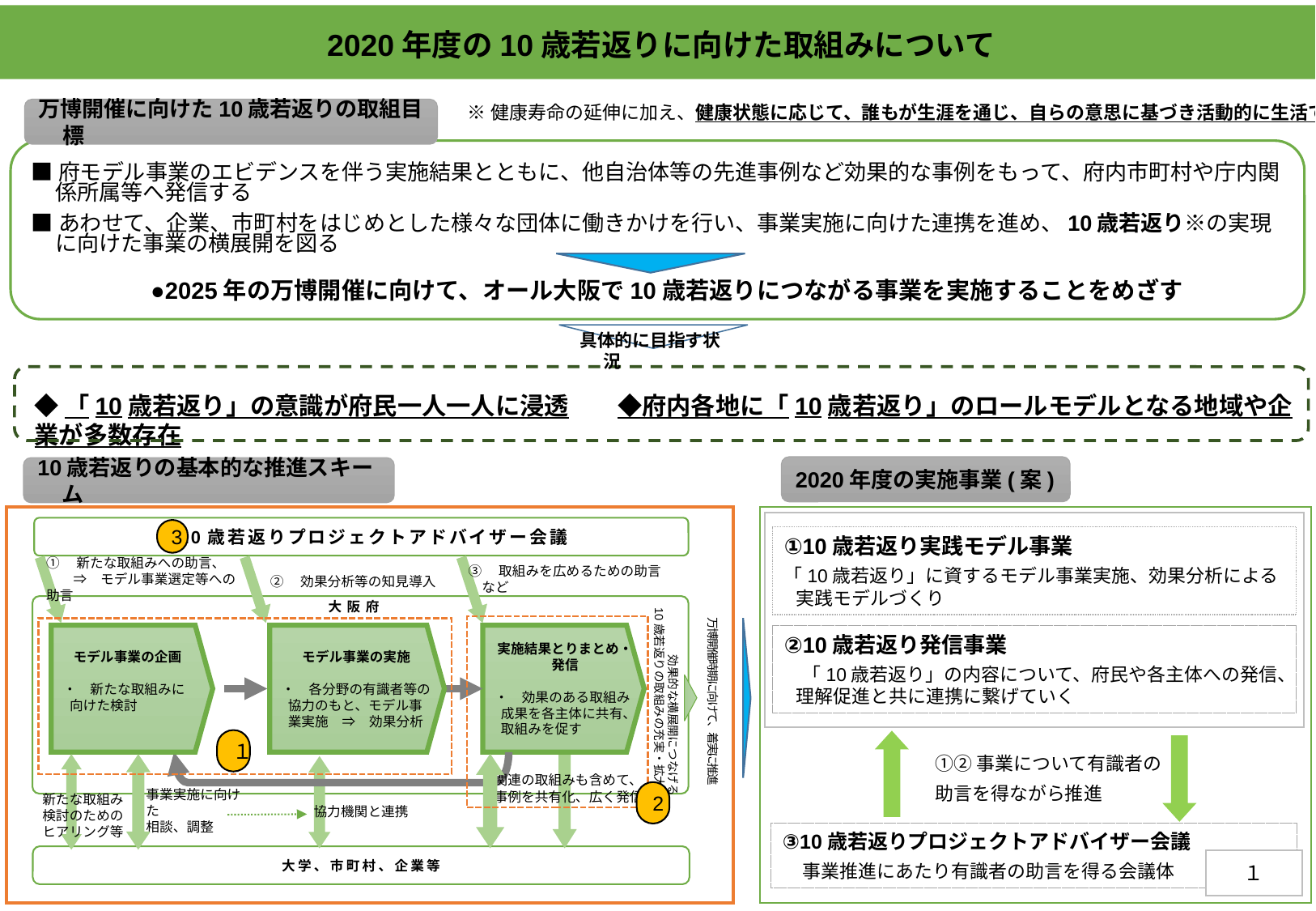

2020年度の10歳若返りに向けた取組みについて
※健康寿命の延伸に加え、健康状態に応じて、誰もが生涯を通じ、自らの意思に基づき活動的に生活できること
万博開催に向けた10歳若返りの取組目標

■府モデル事業のエビデンスを伴う実施結果とともに、他自治体等の先進事例など効果的な事例をもって、府内市町村や庁内関係所属等へ発信する
■あわせて、企業、市町村をはじめとした様々な団体に働きかけを行い、事業実施に向けた連携を進め、10歳若返り※の実現に向けた事業の横展開を図る

●2025年の万博開催に向けて、オール大阪で10歳若返りにつながる事業を実施することをめざす

具体的に目指す状況

◆「10歳若返り」の意識が府民一人一人に浸透　　◆府内各地に「10歳若返り」のロールモデルとなる地域や企業が多数存在

2020年度の実施事業(案)
10歳若返りの基本的な推進スキーム

　10歳若返りプロジェクトアドバイザー会議
①　新たな取組みへの助言、
　　⇒　モデル事業選定等への助言

③　取組みを広めるための助言　など
②　効果分析等の知見導入
　　　　効果的な横展開につなげる
10歳若返りの取組みの充実・拡大、

万博開催時期に向けて、着実に推進

モデル事業の企画

・　新たな取組みに向けた検討

モデル事業の実施

・　各分野の有識者等の協力のもと、モデル事業実施　⇒　効果分析
実施結果とりまとめ・発信

・　効果のある取組み成果を各主体に共有、取組みを促す

関連の取組みも含めて、
事例を共有化、広く発信
事業実施に向けた
相談、調整
協力機関と連携
大学、市町村、企業等
3
①10歳若返り実践モデル事業
「10歳若返り」に資するモデル事業実施、効果分析による実践モデルづくり
②10歳若返り発信事業
　「10歳若返り」の内容について、府民や各主体への発信、理解促進と共に連携に繋げていく
大阪府

１
①②事業について有識者の
助言を得ながら推進

2
新たな取組み検討のためのヒアリング等
③10歳若返りプロジェクトアドバイザー会議
　事業推進にあたり有識者の助言を得る会議体
１
10歳若返りの実現